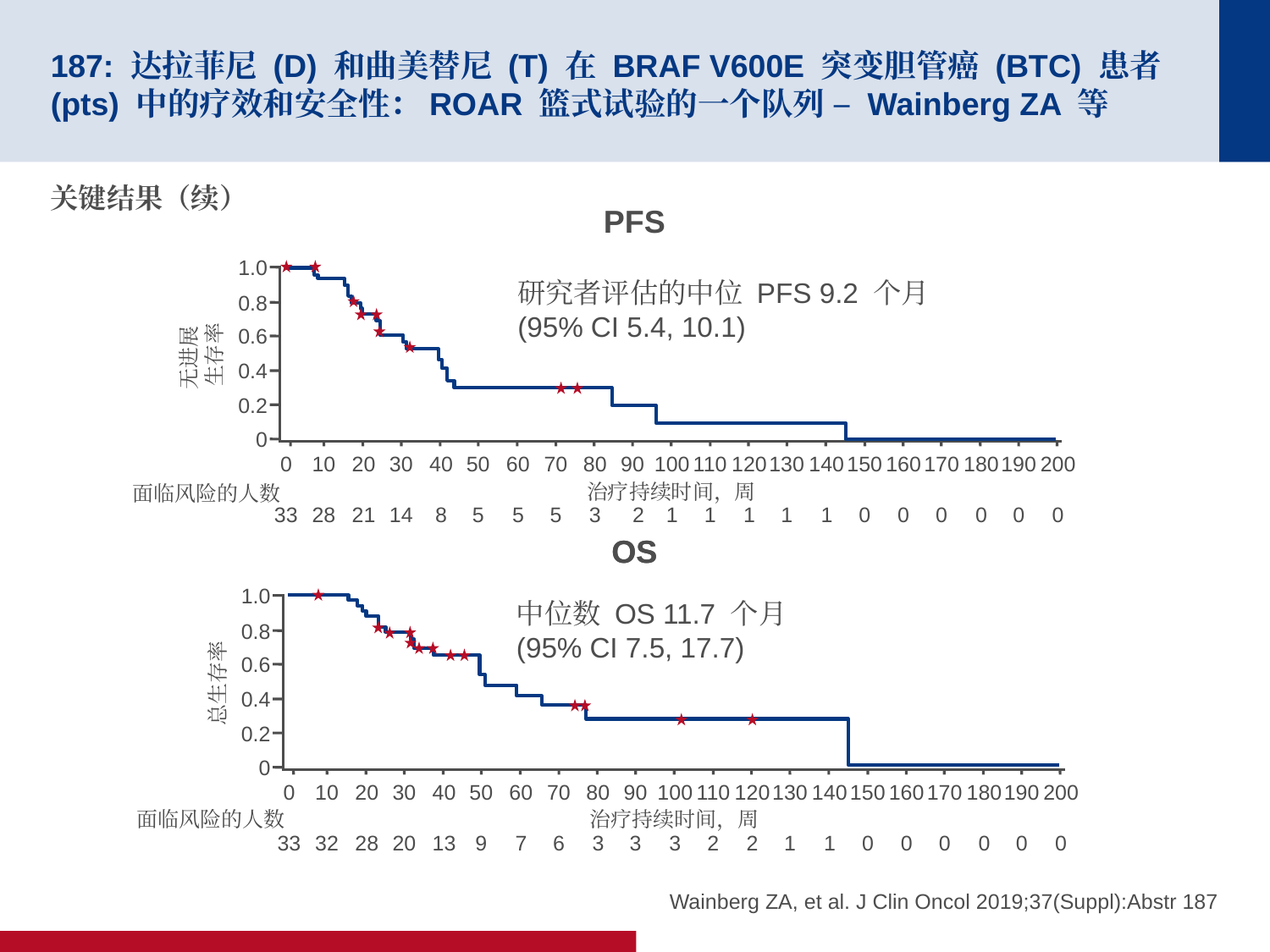

# 187: 达拉菲尼 (D) 和曲美替尼 (T) 在 BRAF V600E 突变胆管癌 (BTC) 患者 (pts) 中的疗效和安全性：ROAR 篮式试验的一个队列 – Wainberg ZA 等
关键结果（续）

PFS
1.0

研究者评估的中位 PFS 9.2 个月
(95% CI 5.4, 10.1)
0.8

0.6
无进展
生存率

0.4

0.2

0

0

33
10

28

20

21
30

14

40

8
50

5

60

5
70

5

80

3
90

2

100

1
110

1

120

1
130

1

140

1
150

0

160

0
170

0

180

0
190

0

200

0
治疗持续时间，周
面临风险的人数
OS
1.0

中位数 OS 11.7 个月
(95% CI 7.5, 17.7)

0.8

0.6

总生存率

0.4

0.2

0

0

33
10

32

20

28
30

20

40

13
50

9

60

7
70

6

80

3
90

3

100

3
110

2

120

2
130

1

140

1
150

0

160

0
170

0

180

0
190

0

200

0
面临风险的人数
治疗持续时间，周
OS
Wainberg ZA, et al. J Clin Oncol 2019;37(Suppl):Abstr 187